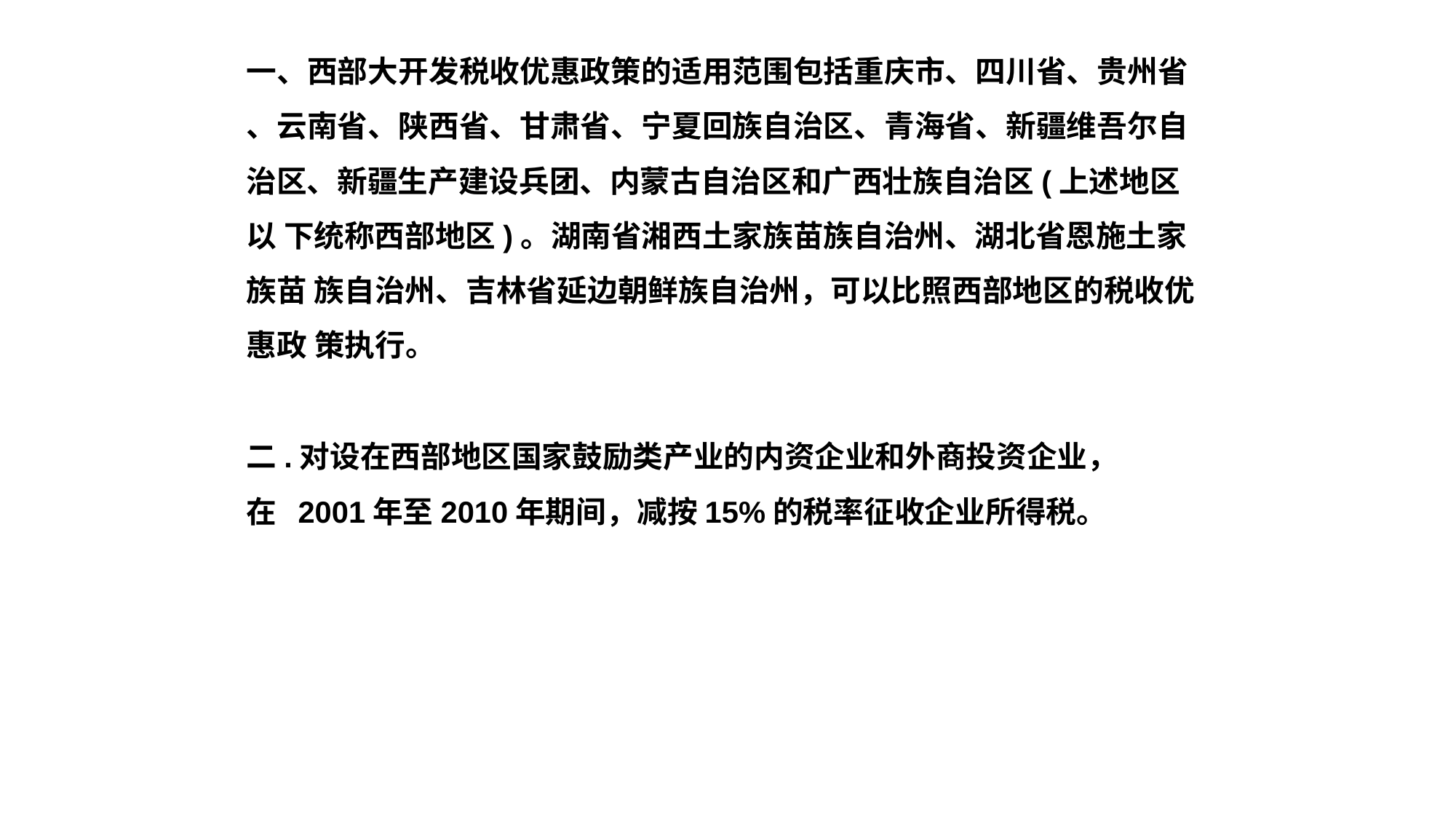

一、西部大开发税收优惠政策的适用范围包括重庆市、四川省、贵州省
、云南省、陕西省、甘肃省、宁夏回族自治区、青海省、新疆维吾尔自 治区、新疆生产建设兵团、内蒙古自治区和广西壮族自治区(上述地区以 下统称西部地区)。湖南省湘西土家族苗族自治州、湖北省恩施土家族苗 族自治州、吉林省延边朝鲜族自治州，可以比照西部地区的税收优惠政 策执行。

二.对设在西部地区国家鼓励类产业的内资企业和外商投资企业，在  2001年至2010年期间，减按15%的税率征收企业所得税。